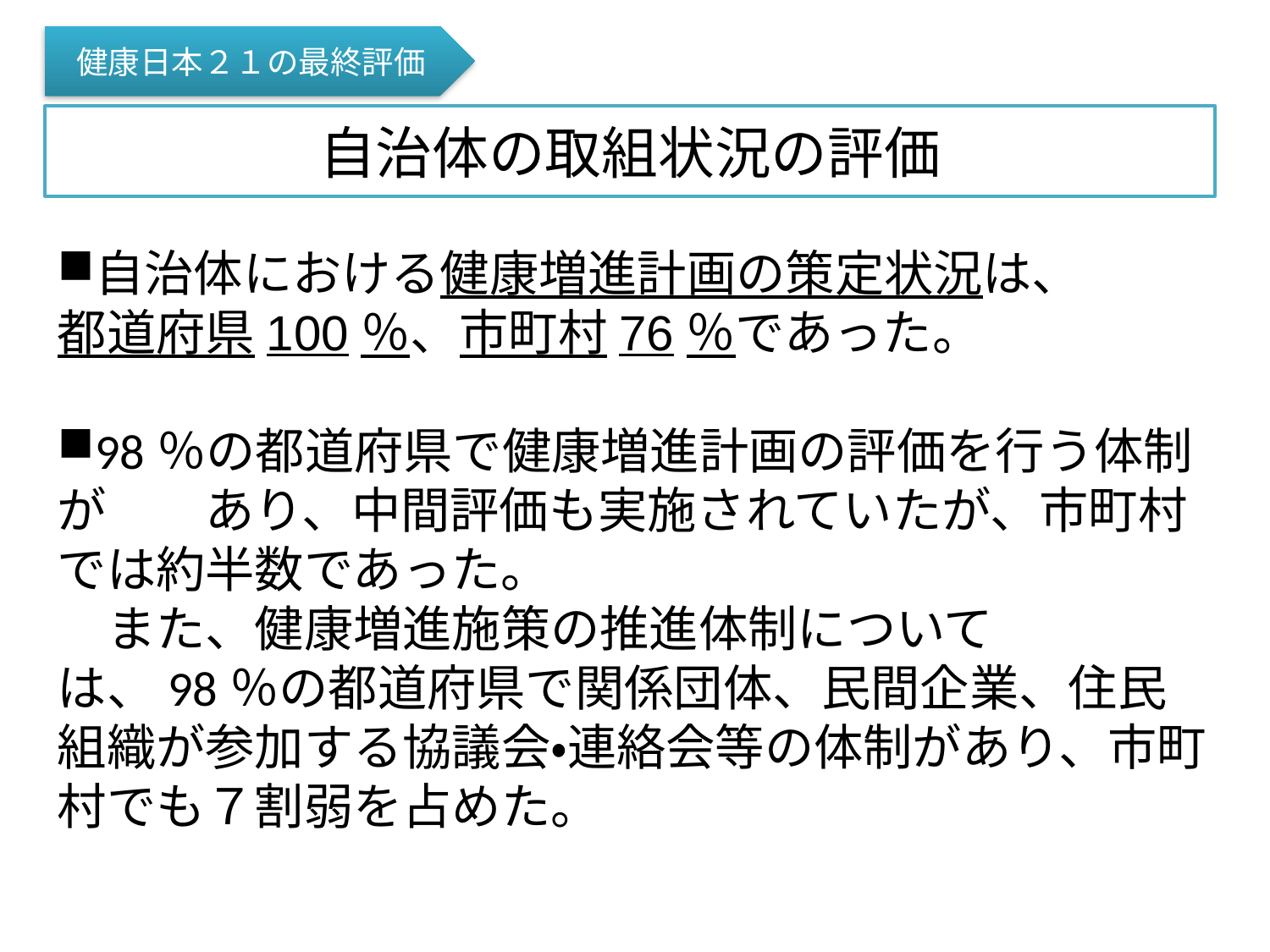

健康日本２１の最終評価
自治体の取組状況の評価
自治体における健康増進計画の策定状況は、
都道府県100％、市町村76％であった。

98％の都道府県で健康増進計画の評価を行う体制が　　あり、中間評価も実施されていたが、市町村では約半数であった。
　また、健康増進施策の推進体制については、98％の都道府県で関係団体、民間企業、住民組織が参加する協議会・連絡会等の体制があり、市町村でも７割弱を占めた。